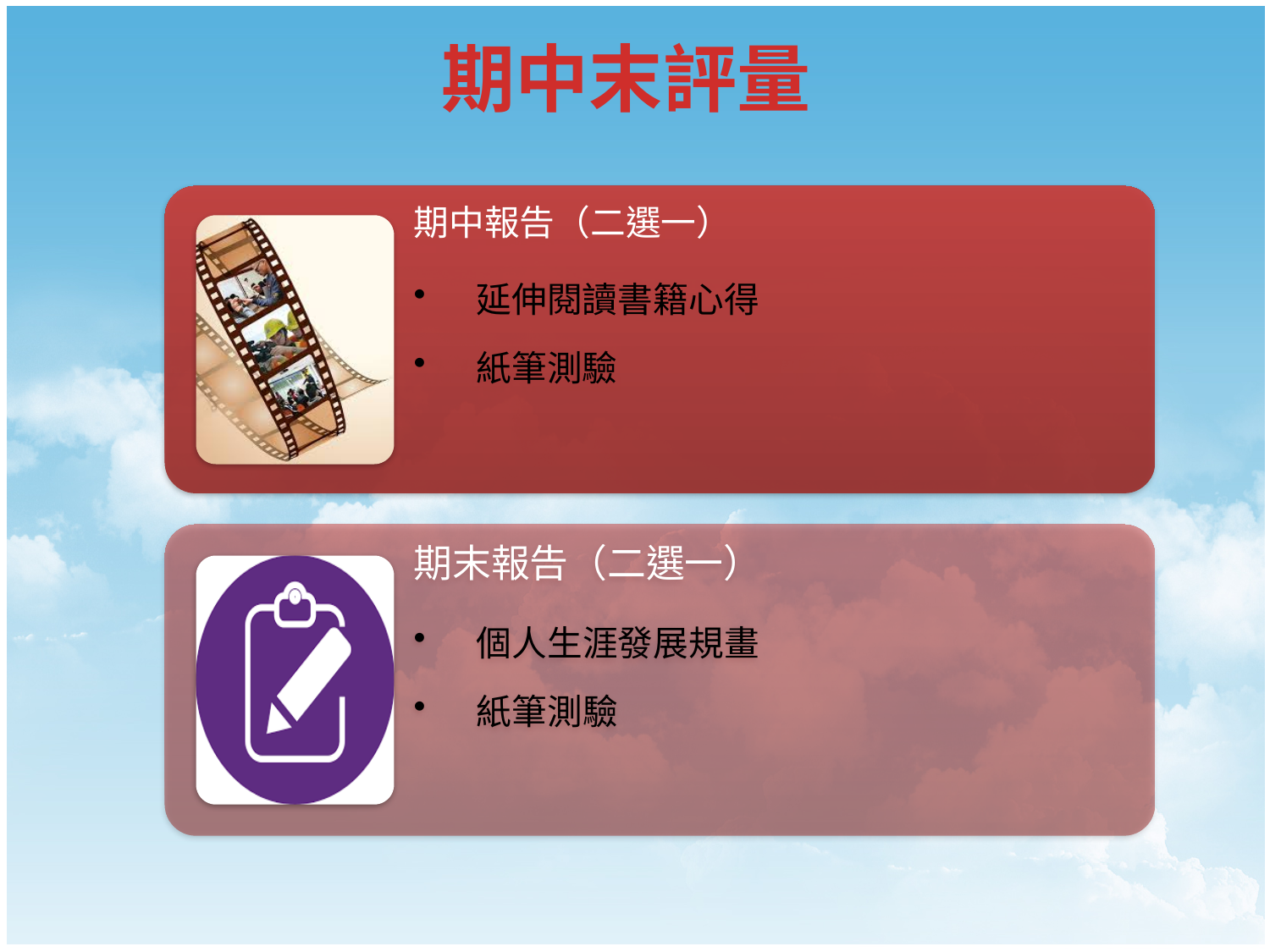

# 期中末評量
期中報告（二選一）
延伸閱讀書籍心得
紙筆測驗
期末報告（二選一）
個人生涯發展規畫
紙筆測驗